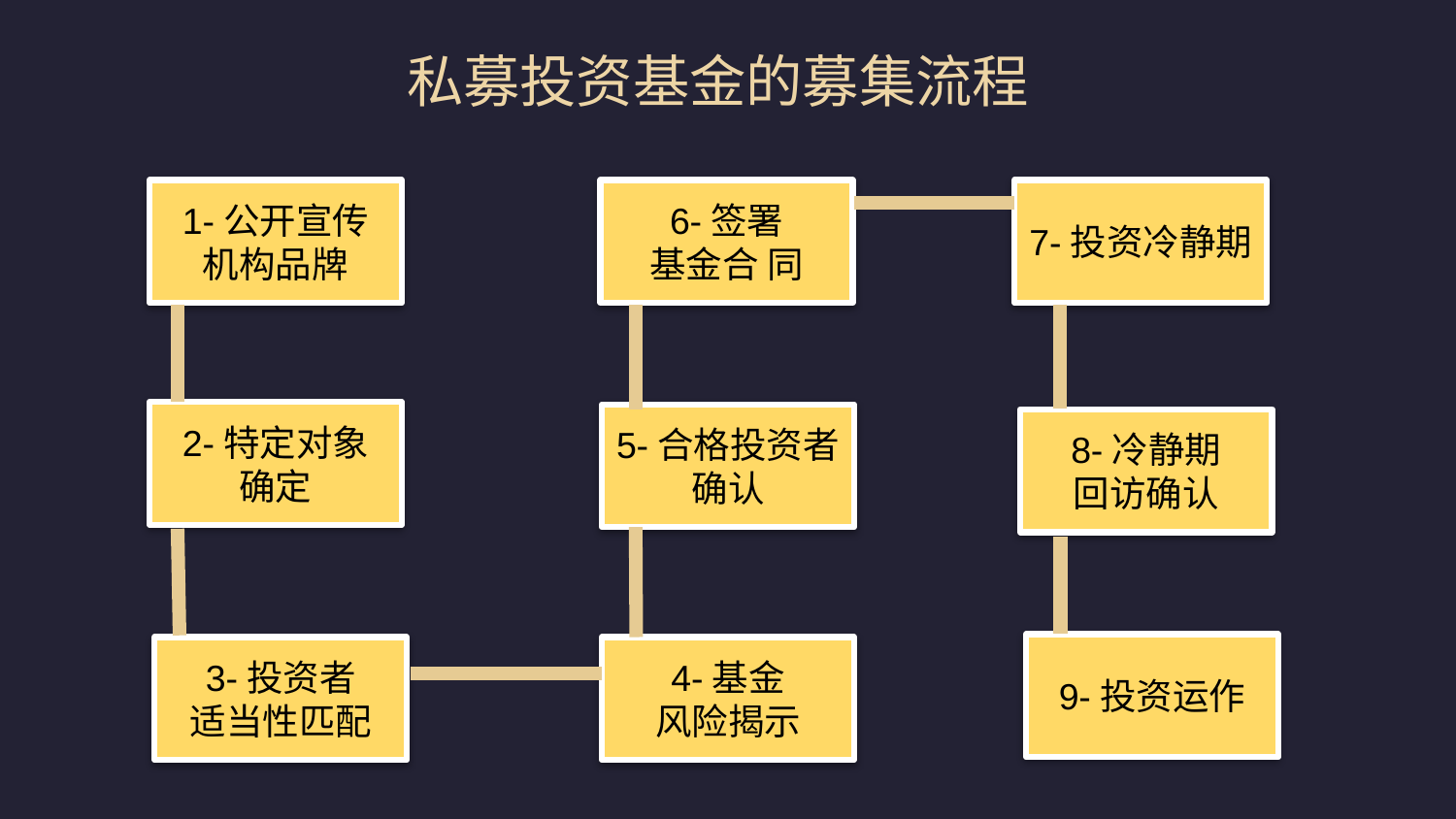

私募投资基金的募集流程
6-签署
基金合 同
7-投资冷静期
1-公开宣传
机构品牌
2-特定对象
确定
5-合格投资者 确认
8-冷静期
回访确认
9-投资运作
3-投资者
适当性匹配
4-基金
风险揭示